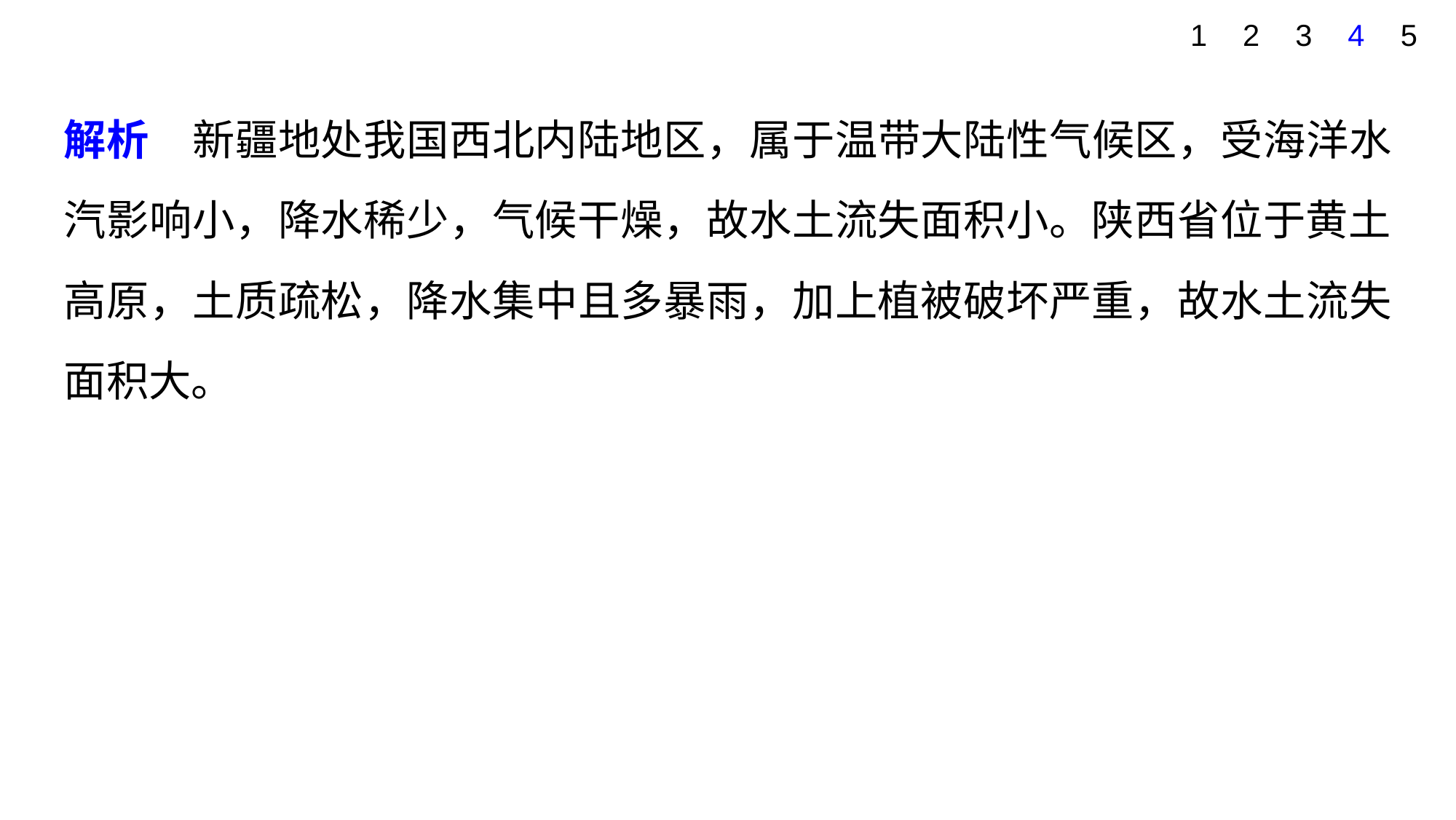

1
2
3
4
5
解析　新疆地处我国西北内陆地区，属于温带大陆性气候区，受海洋水汽影响小，降水稀少，气候干燥，故水土流失面积小。陕西省位于黄土高原，土质疏松，降水集中且多暴雨，加上植被破坏严重，故水土流失面积大。